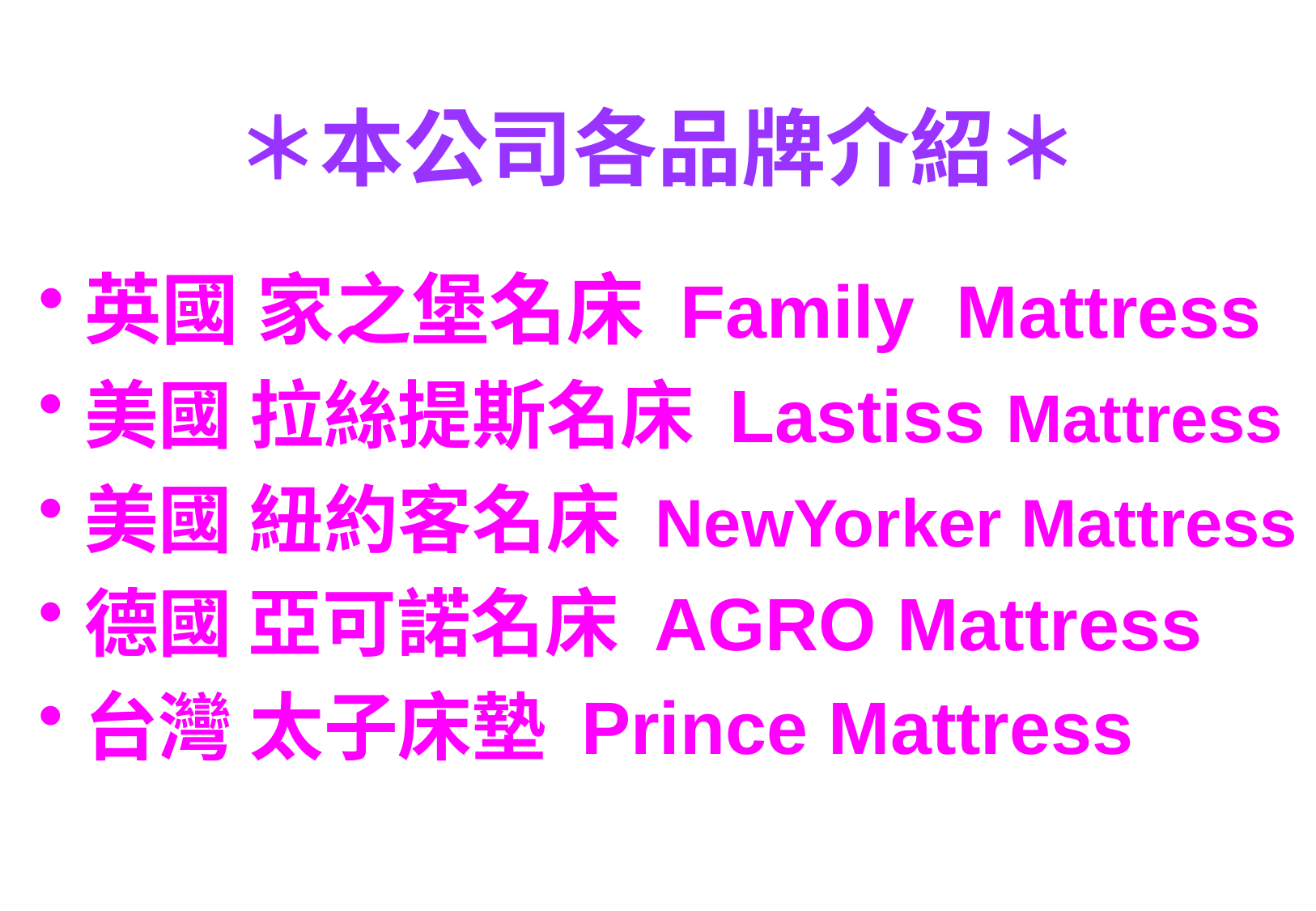

# ＊本公司各品牌介紹＊
英國 家之堡名床 Family  Mattress
美國 拉絲提斯名床 Lastiss Mattress
美國 紐約客名床 NewYorker Mattress
德國 亞可諾名床 AGRO Mattress
台灣 太子床墊 Prince Mattress